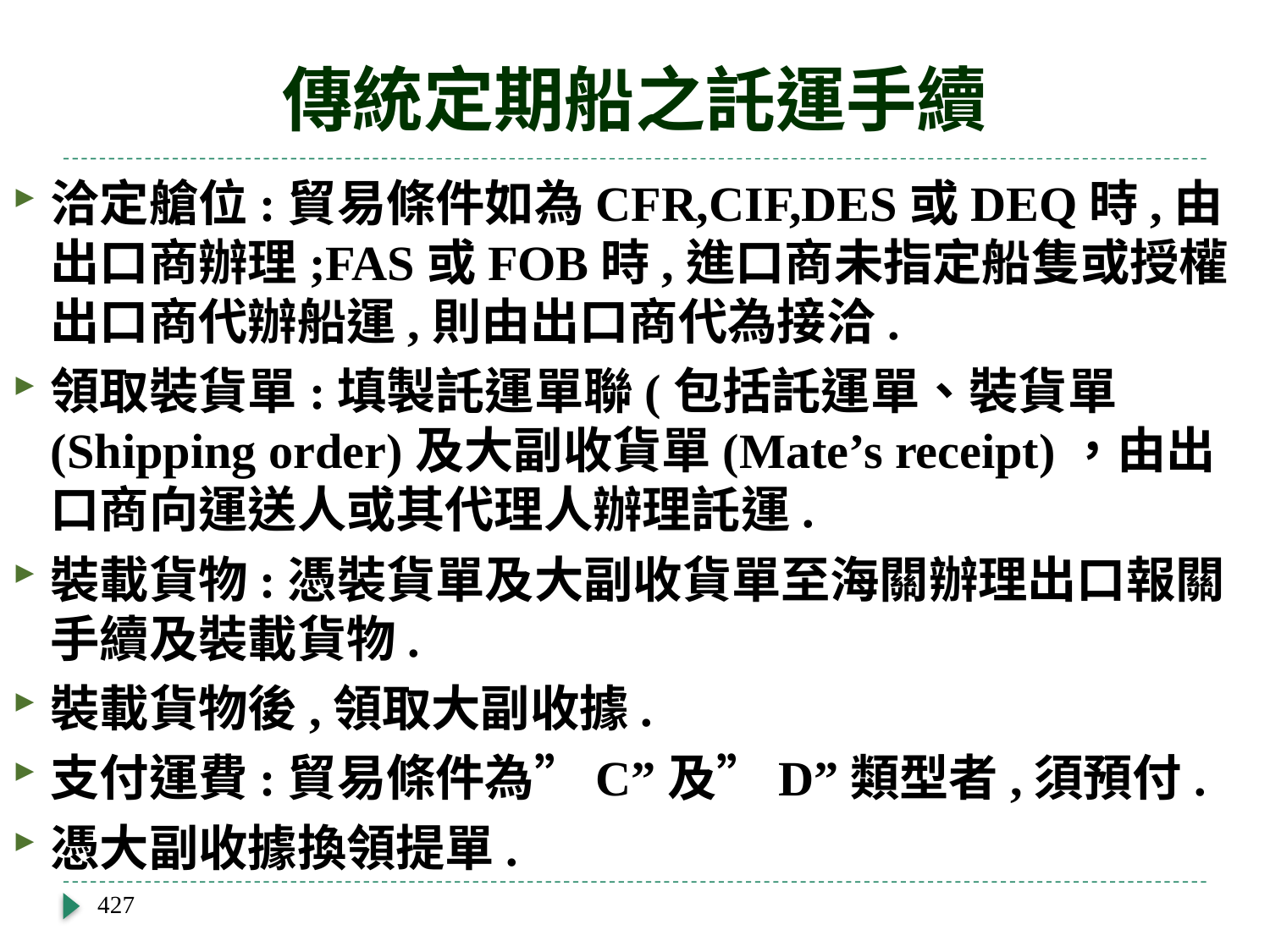

# 傳統定期船之託運手續
洽定艙位:貿易條件如為CFR,CIF,DES或DEQ時,由出口商辦理;FAS或FOB時,進口商未指定船隻或授權出口商代辦船運,則由出口商代為接洽.
領取裝貨單:填製託運單聯(包括託運單、裝貨單(Shipping order)及大副收貨單(Mate’s receipt)，由出口商向運送人或其代理人辦理託運.
裝載貨物:憑裝貨單及大副收貨單至海關辦理出口報關手續及裝載貨物.
裝載貨物後,領取大副收據.
支付運費:貿易條件為”C”及”D”類型者,須預付.
憑大副收據換領提單.
427